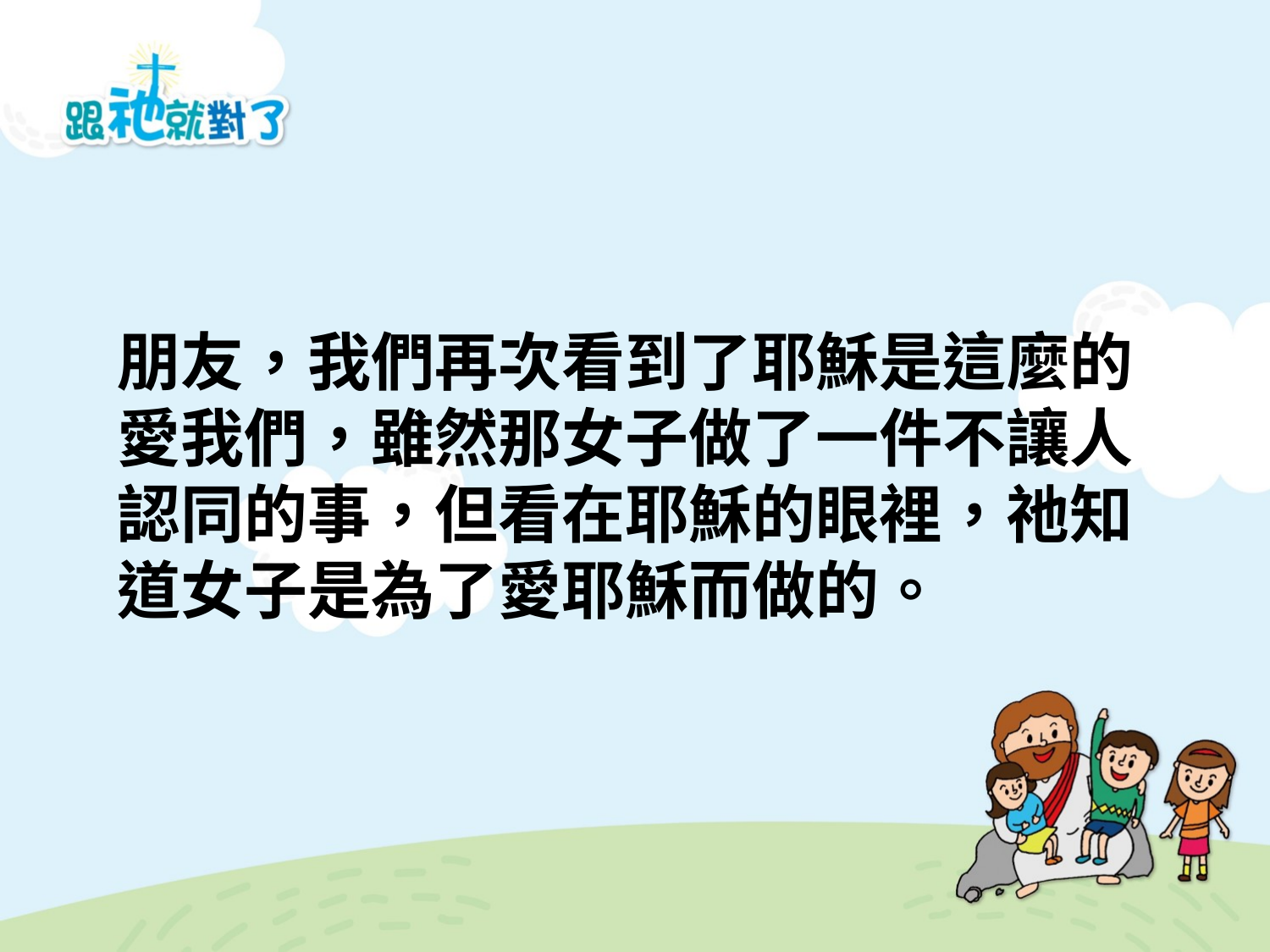

朋友，我們再次看到了耶穌是這麼的愛我們，雖然那女子做了一件不讓人認同的事，但看在耶穌的眼裡，祂知道女子是為了愛耶穌而做的。